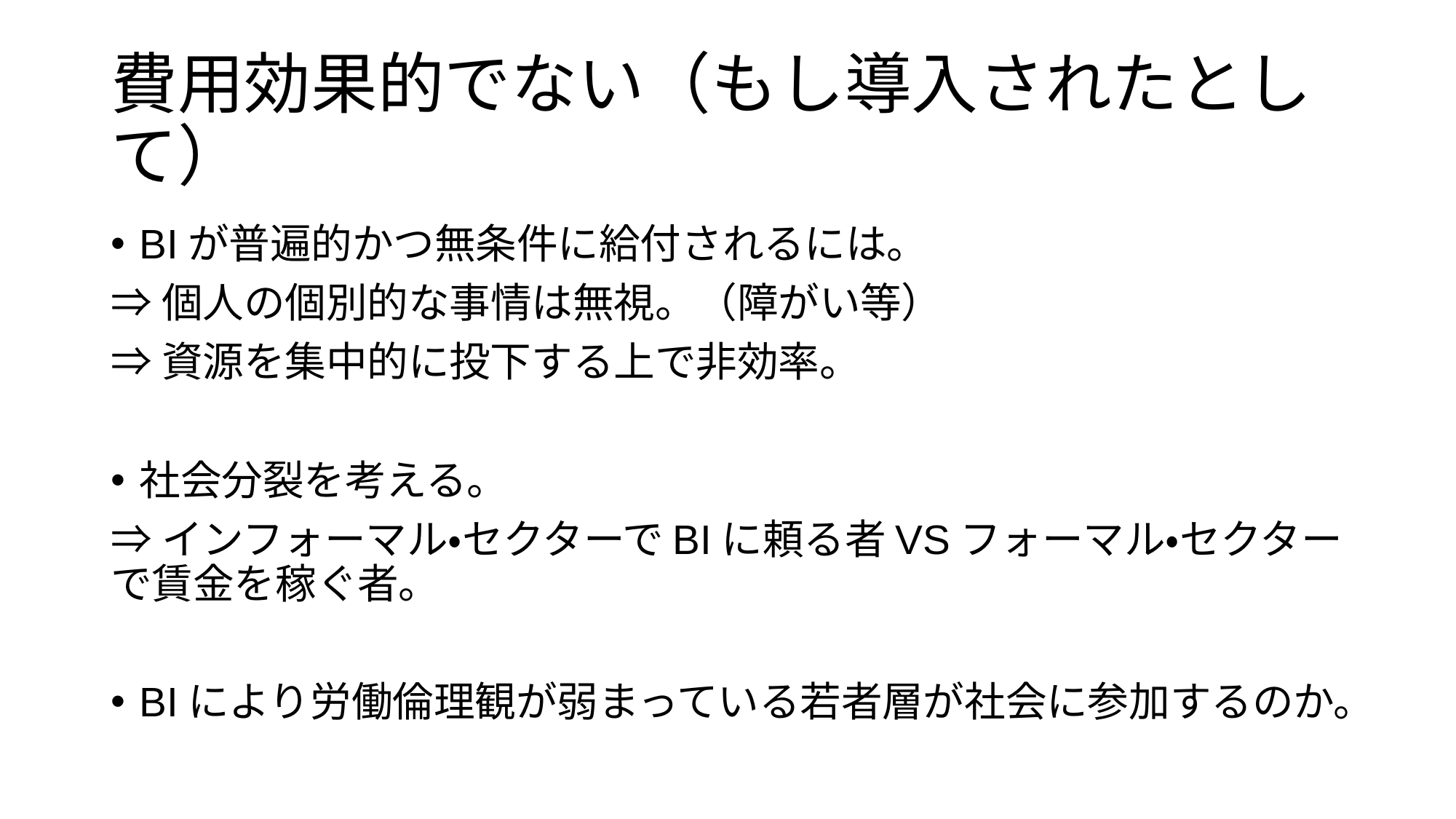

# 費用効果的でない（もし導入されたとして）
BIが普遍的かつ無条件に給付されるには。
⇒個人の個別的な事情は無視。（障がい等）
⇒資源を集中的に投下する上で非効率。

社会分裂を考える。
⇒インフォーマル・セクターでBIに頼る者VSフォーマル・セクターで賃金を稼ぐ者。

BIにより労働倫理観が弱まっている若者層が社会に参加するのか。